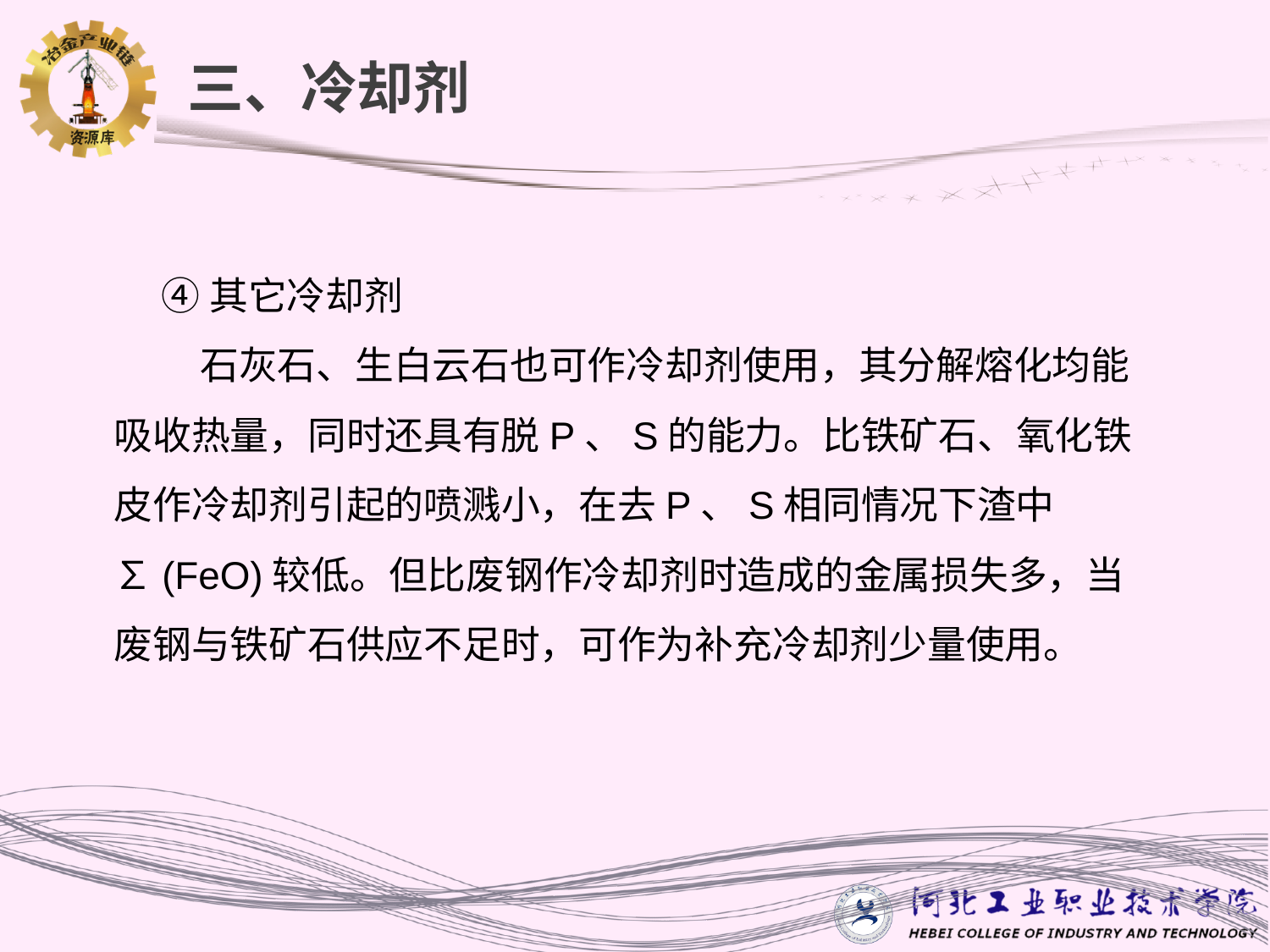

三、冷却剂
④其它冷却剂
　石灰石、生白云石也可作冷却剂使用，其分解熔化均能吸收热量，同时还具有脱P、S的能力。比铁矿石、氧化铁皮作冷却剂引起的喷溅小，在去P、S相同情况下渣中∑(FeO)较低。但比废钢作冷却剂时造成的金属损失多，当废钢与铁矿石供应不足时，可作为补充冷却剂少量使用。